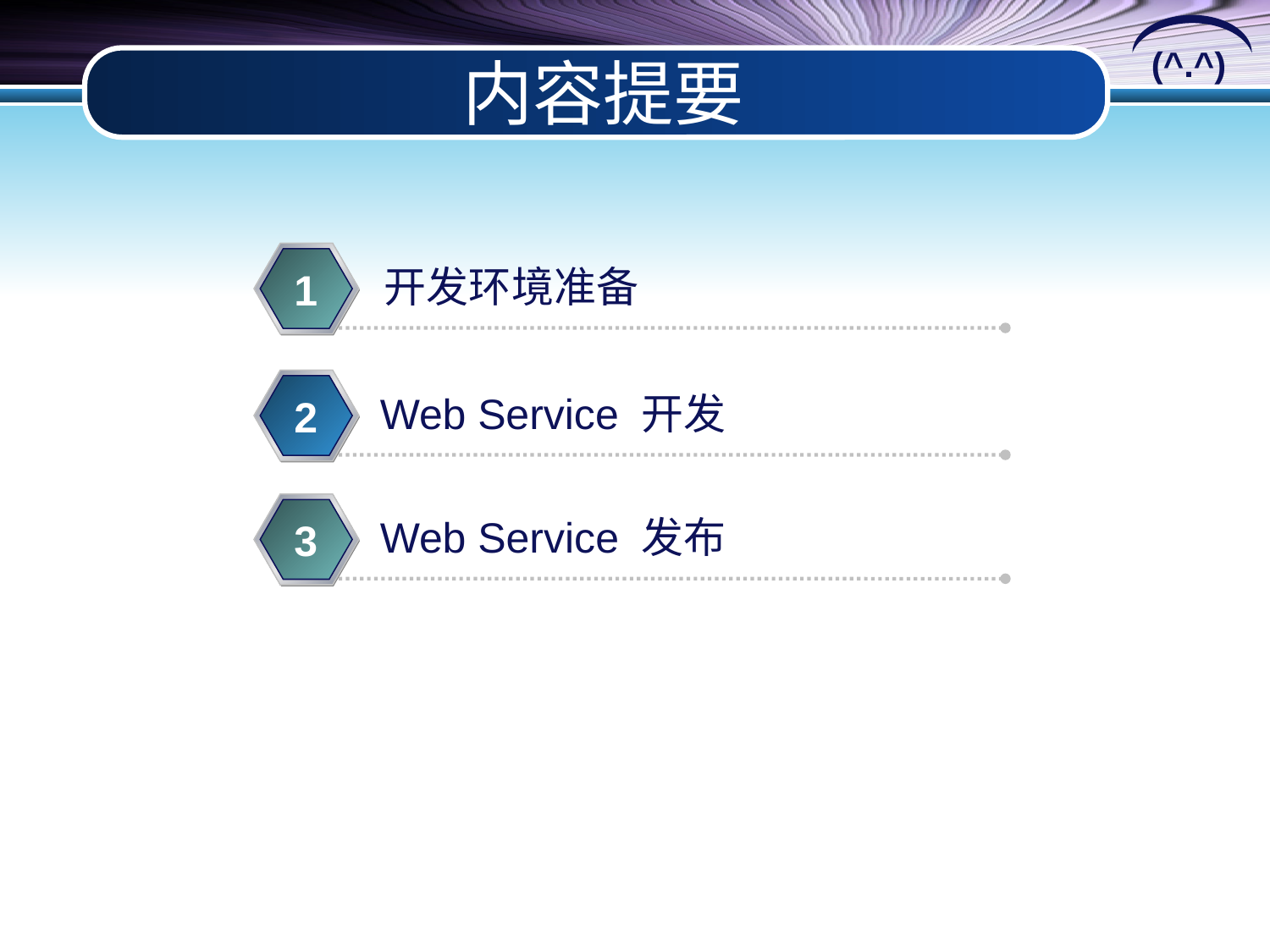

# 内容提要

开发环境准备
1

Web Service 开发
2

Web Service 发布
3

4